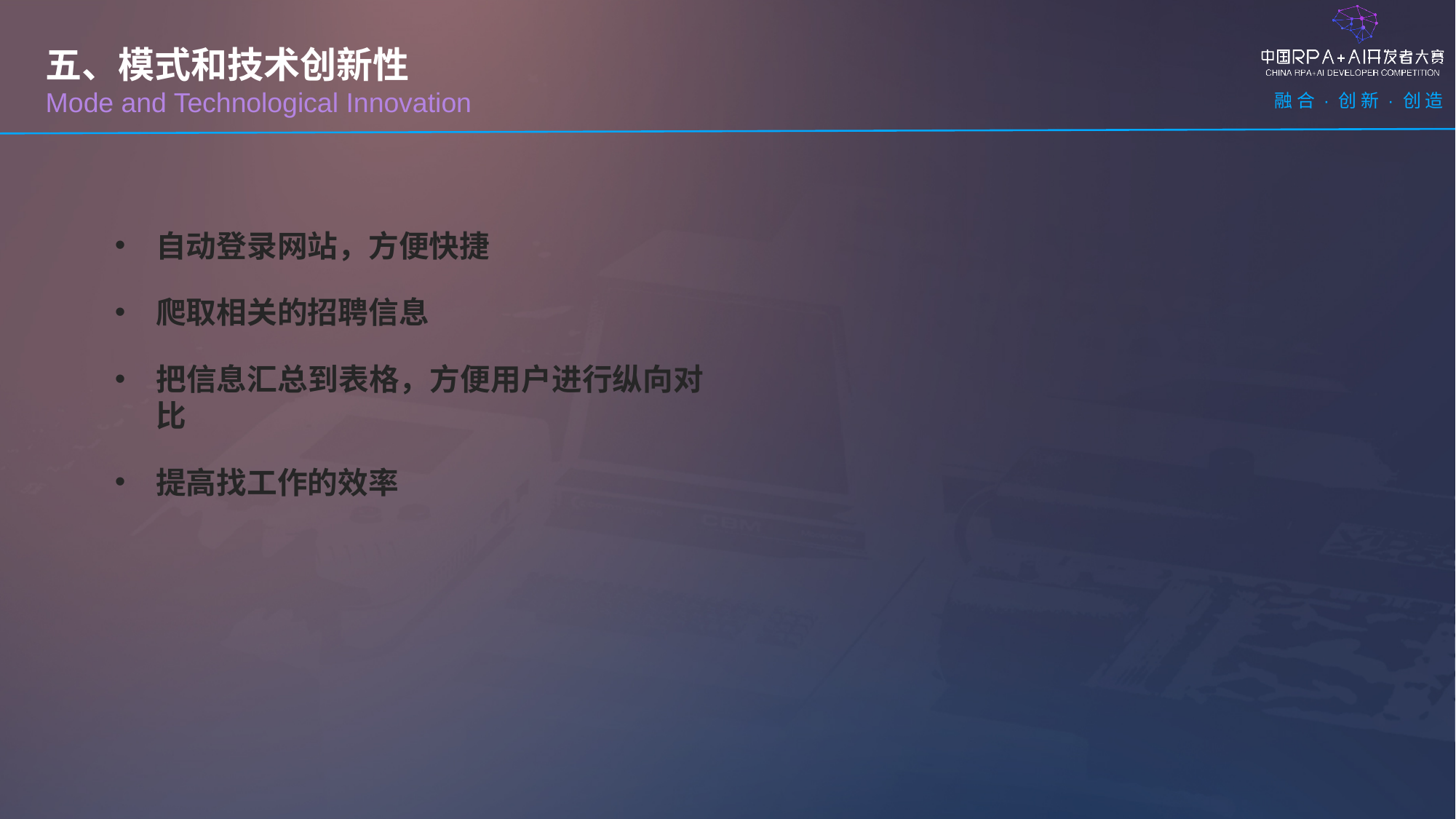

五、模式和技术创新性
Mode and Technological Innovation

自动登录网站，方便快捷
爬取相关的招聘信息
把信息汇总到表格，方便用户进行纵向对比
提高找工作的效率